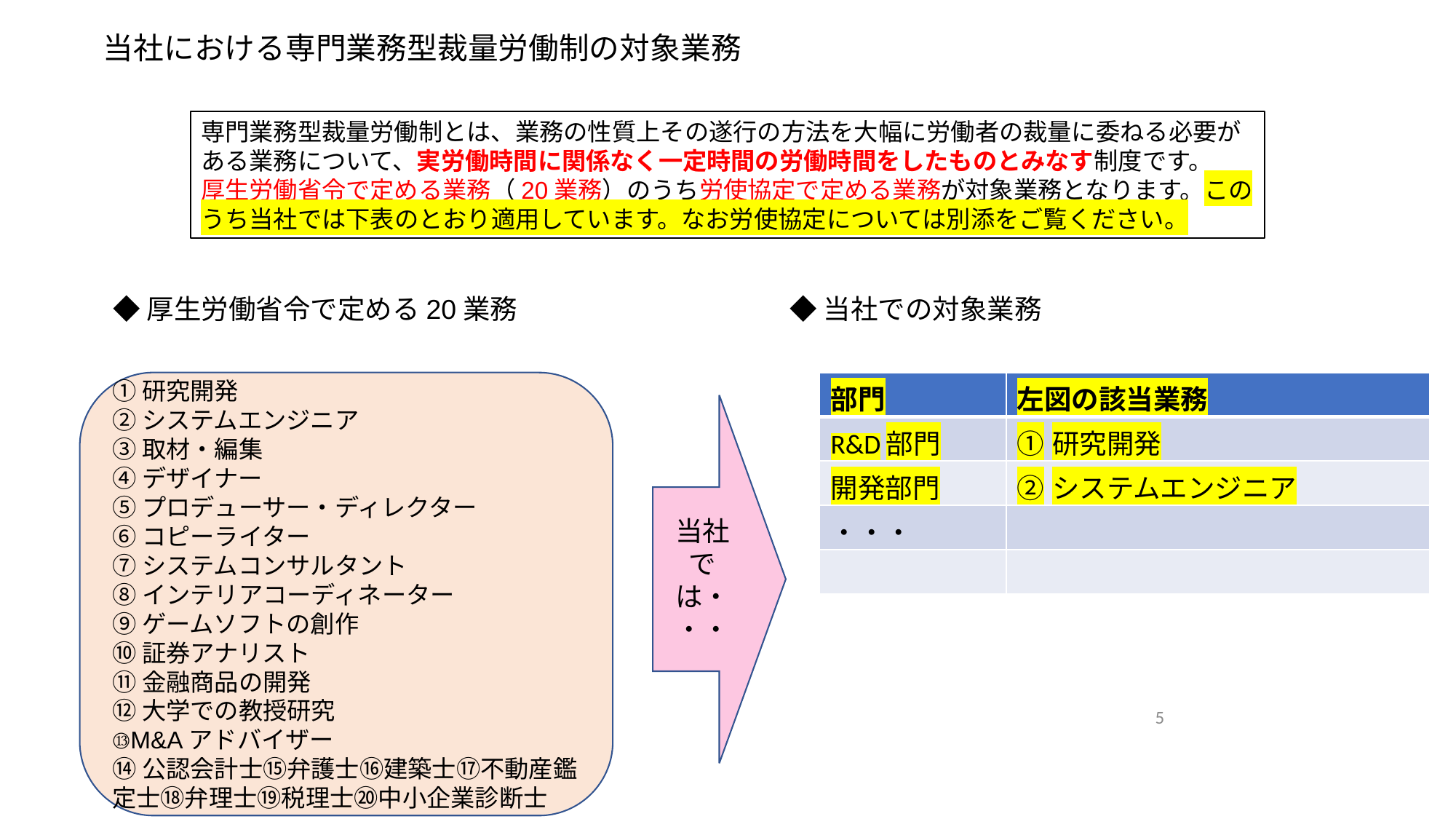

当社における専門業務型裁量労働制の対象業務
専門業務型裁量労働制とは、業務の性質上その遂行の方法を大幅に労働者の裁量に委ねる必要がある業務について、実労働時間に関係なく一定時間の労働時間をしたものとみなす制度です。
厚生労働省令で定める業務（20業務）のうち労使協定で定める業務が対象業務となります。このうち当社では下表のとおり適用しています。なお労使協定については別添をご覧ください。
◆厚生労働省令で定める20業務
◆当社での対象業務
①研究開発
②システムエンジニア
③取材・編集
④デザイナー
⑤プロデューサー・ディレクター
⑥コピーライター
⑦システムコンサルタント
⑧インテリアコーディネーター
⑨ゲームソフトの創作
⑩証券アナリスト
⑪金融商品の開発
⑫大学での教授研究
⑬M&Aアドバイザー
⑭公認会計士⑮弁護士⑯建築士⑰不動産鑑定士⑱弁理士⑲税理士⑳中小企業診断士
| 部門 | 左図の該当業務 |
| --- | --- |
| R&D部門 | ①研究開発 |
| 開発部門 | ②システムエンジニア |
| ・・・ |  |
|  |  |
当社では・・・
5